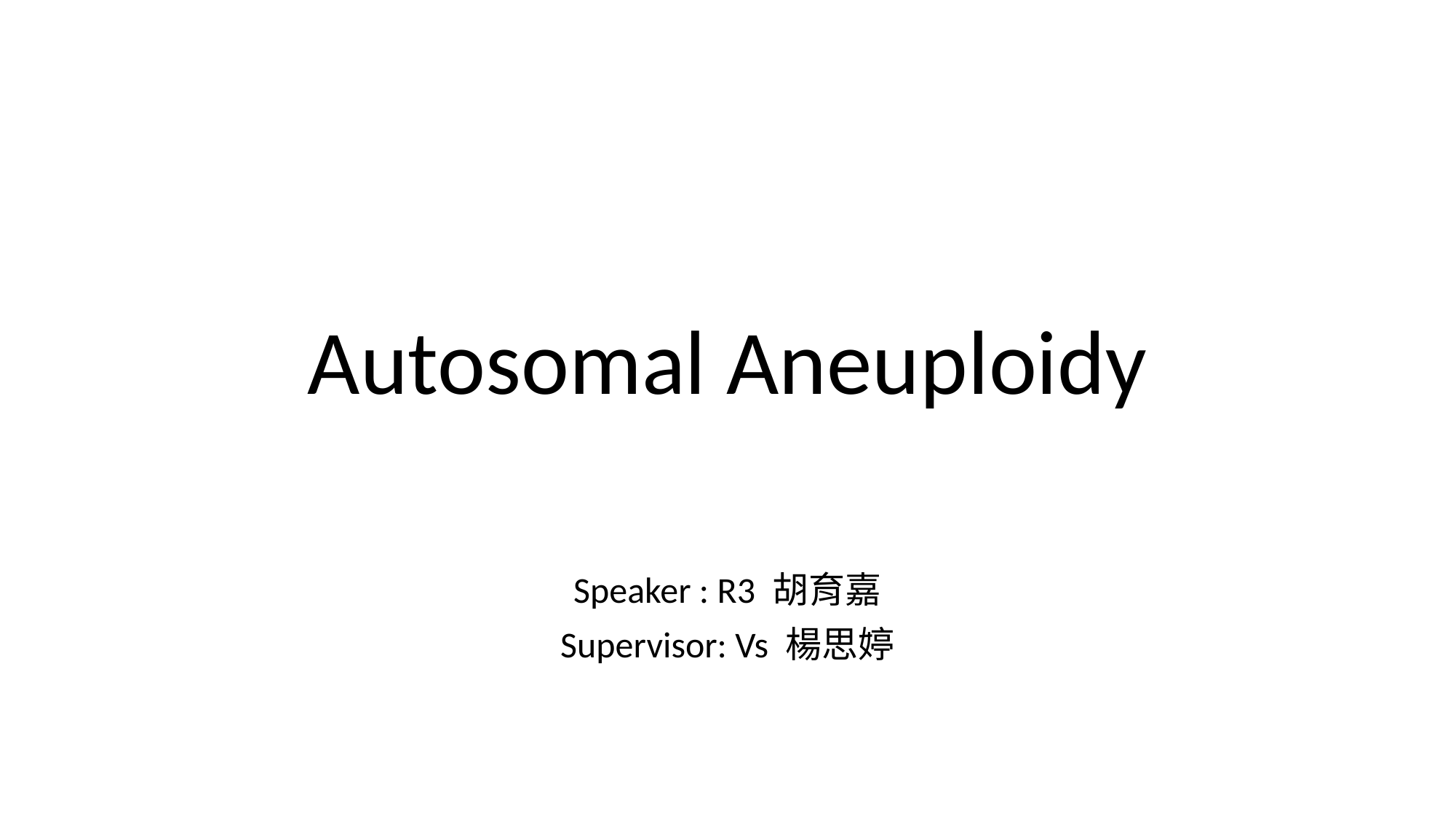

# Autosomal Aneuploidy
Speaker : R3 胡育嘉
Supervisor: Vs 楊思婷